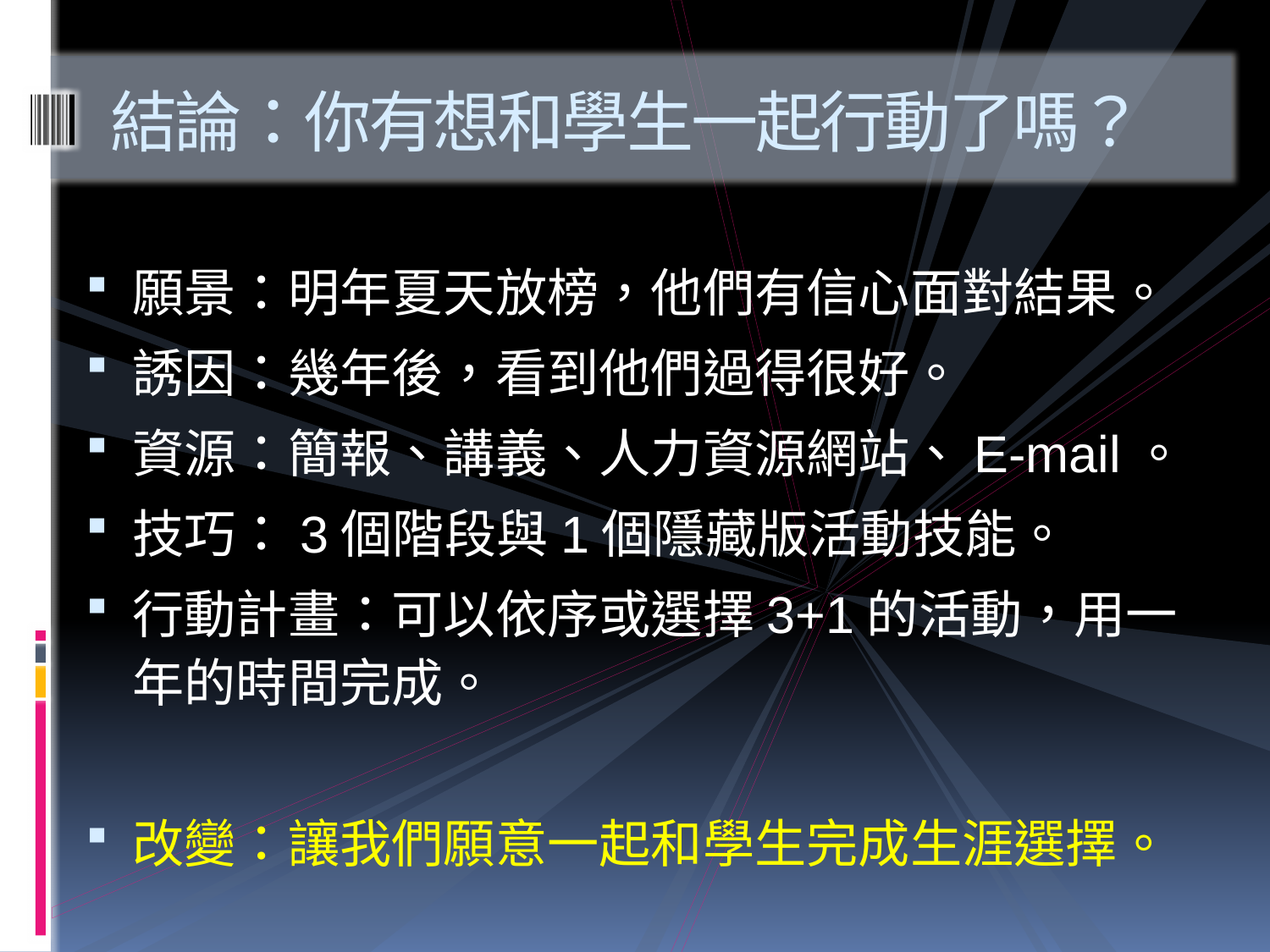

# 結論：你有想和學生一起行動了嗎？
願景：明年夏天放榜，他們有信心面對結果。
誘因：幾年後，看到他們過得很好。
資源：簡報、講義、人力資源網站、E-mail。
技巧：3個階段與1個隱藏版活動技能。
行動計畫：可以依序或選擇3+1的活動，用一年的時間完成。

改變：讓我們願意一起和學生完成生涯選擇。